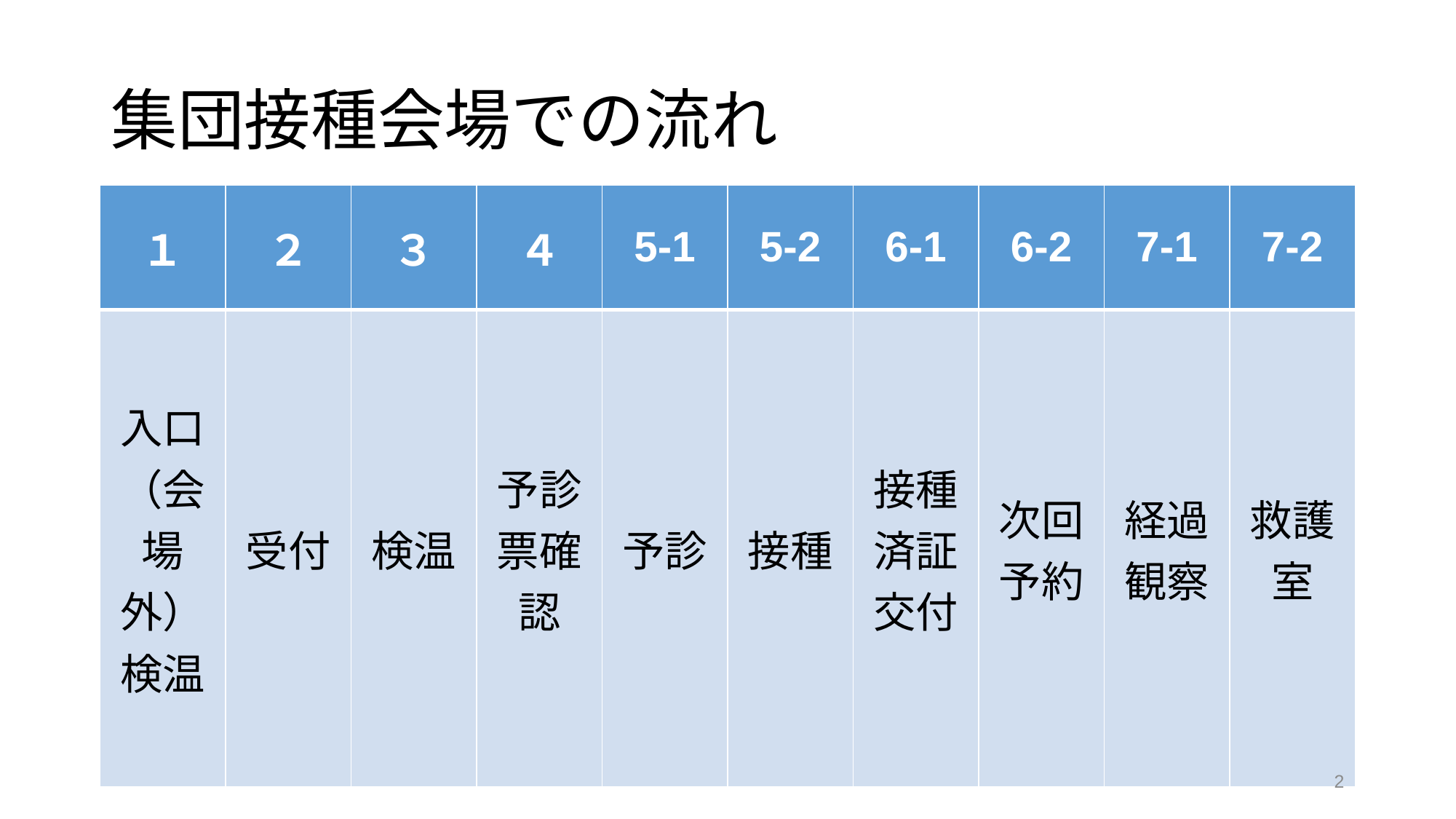

# 集団接種会場での流れ
| １ | ２ | ３ | ４ | 5-1 | 5-2 | 6-1 | 6-2 | 7-1 | 7-2 |
| --- | --- | --- | --- | --- | --- | --- | --- | --- | --- |
| 入口（会場外）検温 | 受付 | 検温 | 予診票確認 | 予診 | 接種 | 接種済証交付 | 次回予約 | 経過観察 | 救護室 |
2